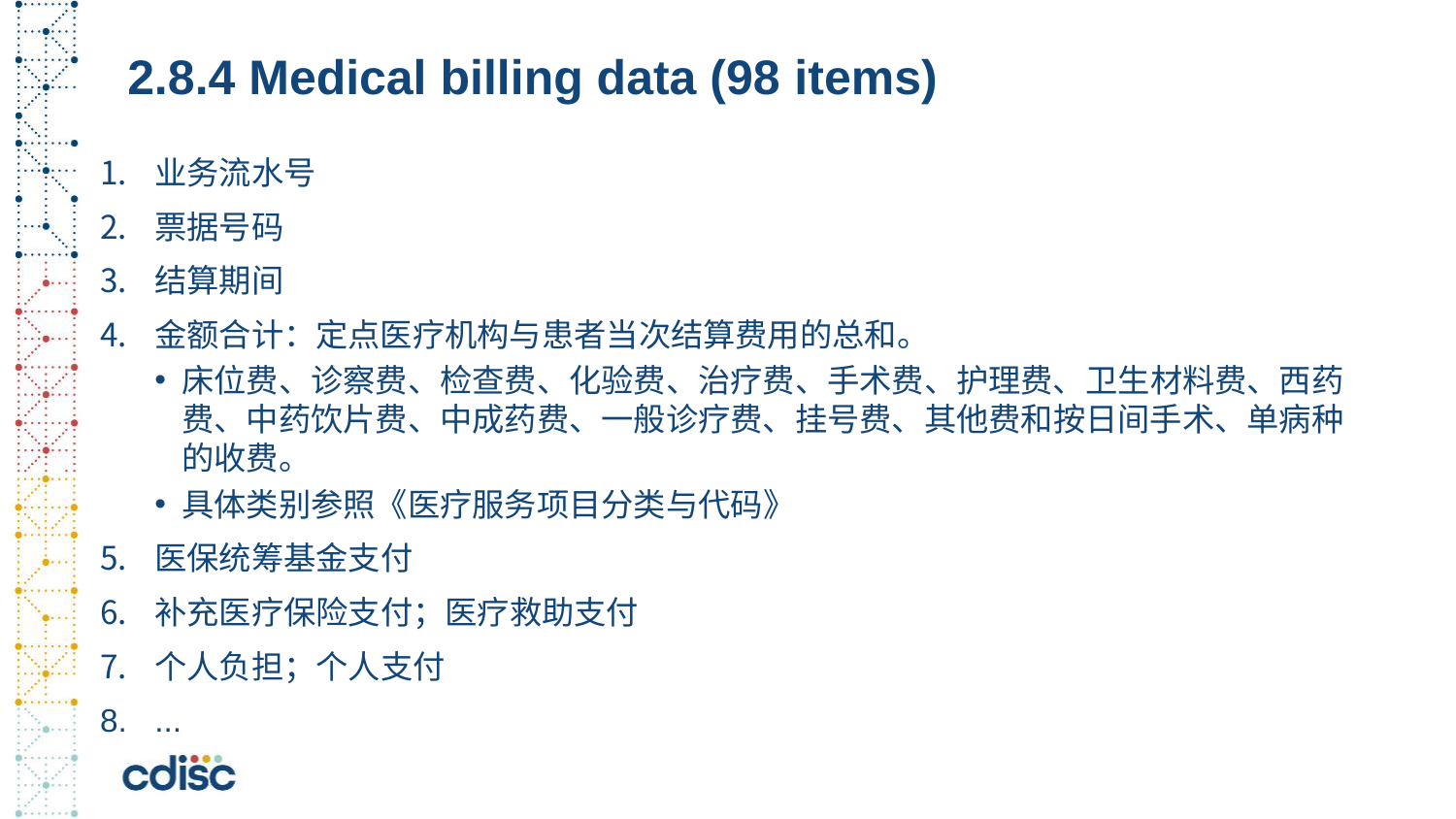

# 2.8.4 Medical billing data (98 items)
业务流水号
票据号码
结算期间
金额合计：定点医疗机构与患者当次结算费用的总和。
床位费、诊察费、检查费、化验费、治疗费、手术费、护理费、卫生材料费、西药费、中药饮片费、中成药费、一般诊疗费、挂号费、其他费和按日间手术、单病种的收费。
具体类别参照《医疗服务项目分类与代码》
医保统筹基金支付
补充医疗保险支付；医疗救助支付
个人负担；个人支付
...